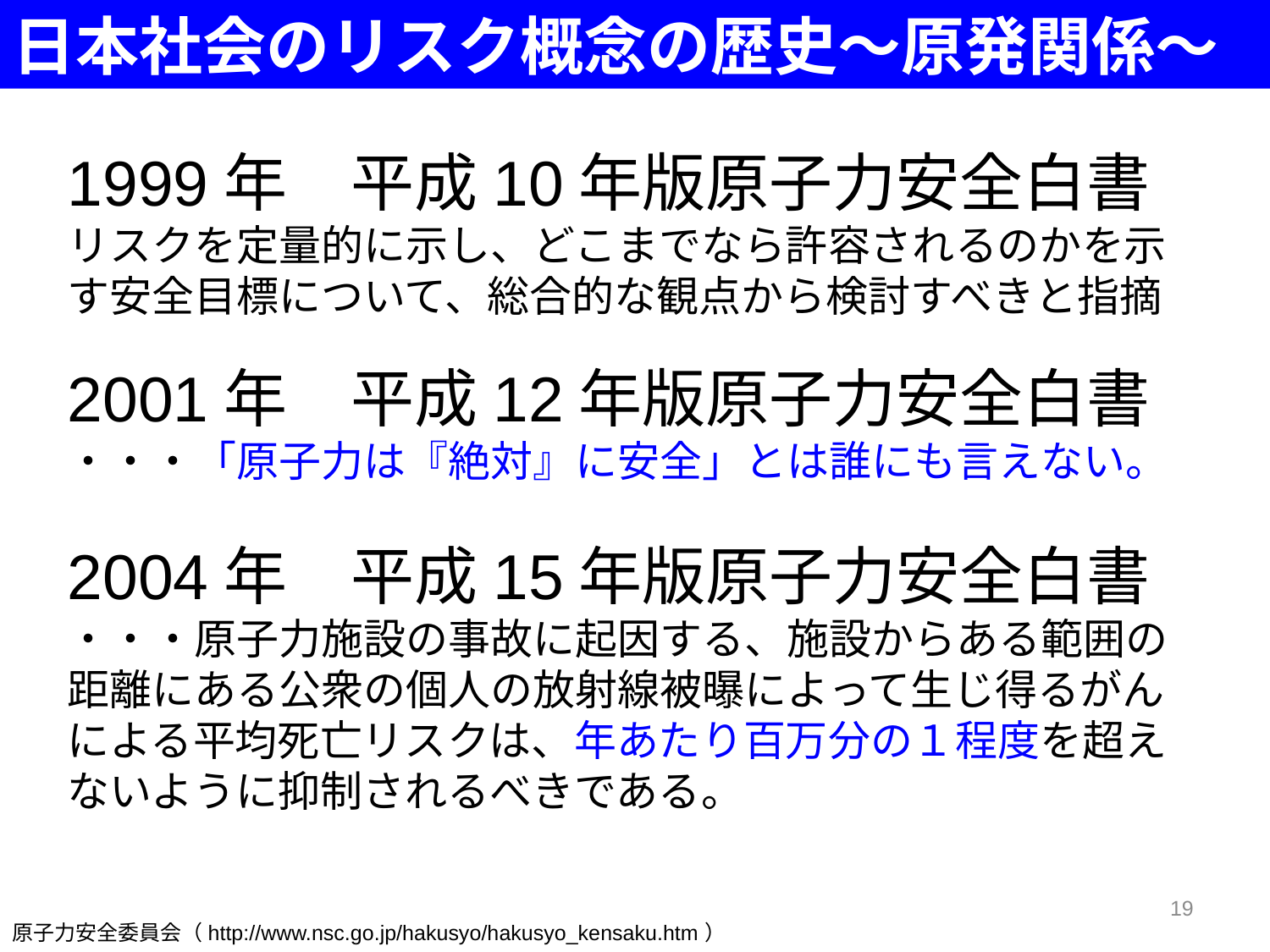

日本社会のリスク概念の歴史～原発関係～
1999年　平成10年版原子力安全白書
リスクを定量的に示し、どこまでなら許容されるのかを示す安全目標について、総合的な観点から検討すべきと指摘

2001年　平成12年版原子力安全白書
・・・「原子力は『絶対』に安全」とは誰にも言えない。

2004年　平成15年版原子力安全白書
・・・原子力施設の事故に起因する、施設からある範囲の距離にある公衆の個人の放射線被曝によって生じ得るがんによる平均死亡リスクは、年あたり百万分の１程度を超えないように抑制されるべきである。
19
原子力安全委員会（http://www.nsc.go.jp/hakusyo/hakusyo_kensaku.htm）